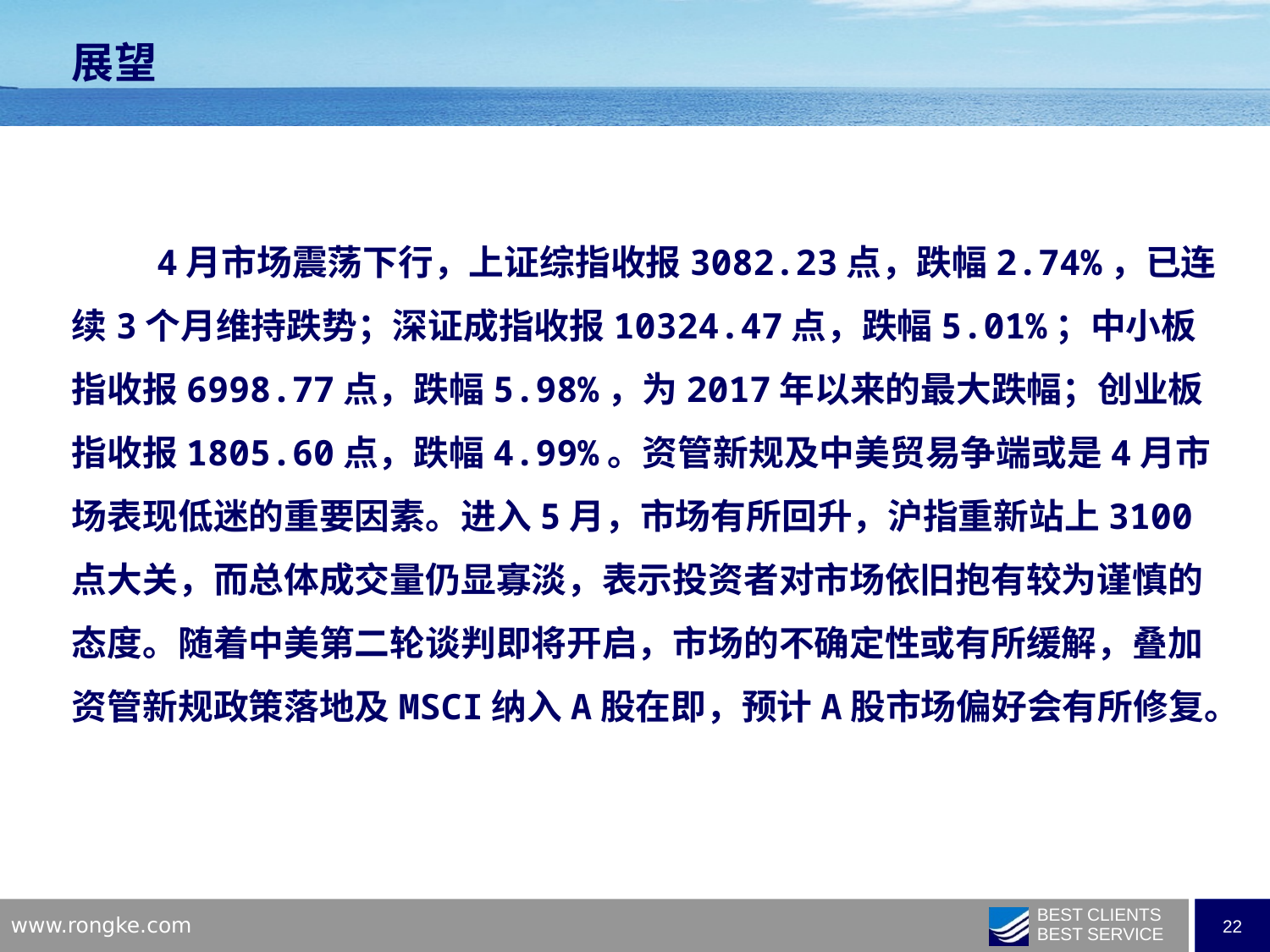

展望

    4月市场震荡下行，上证综指收报3082.23点，跌幅2.74%，已连续3个月维持跌势；深证成指收报10324.47点，跌幅5.01%；中小板指收报6998.77点，跌幅5.98%，为2017年以来的最大跌幅；创业板指收报1805.60点，跌幅4.99%。资管新规及中美贸易争端或是4月市场表现低迷的重要因素。进入5月，市场有所回升，沪指重新站上3100点大关，而总体成交量仍显寡淡，表示投资者对市场依旧抱有较为谨慎的态度。随着中美第二轮谈判即将开启，市场的不确定性或有所缓解，叠加资管新规政策落地及MSCI纳入A股在即，预计A股市场偏好会有所修复。